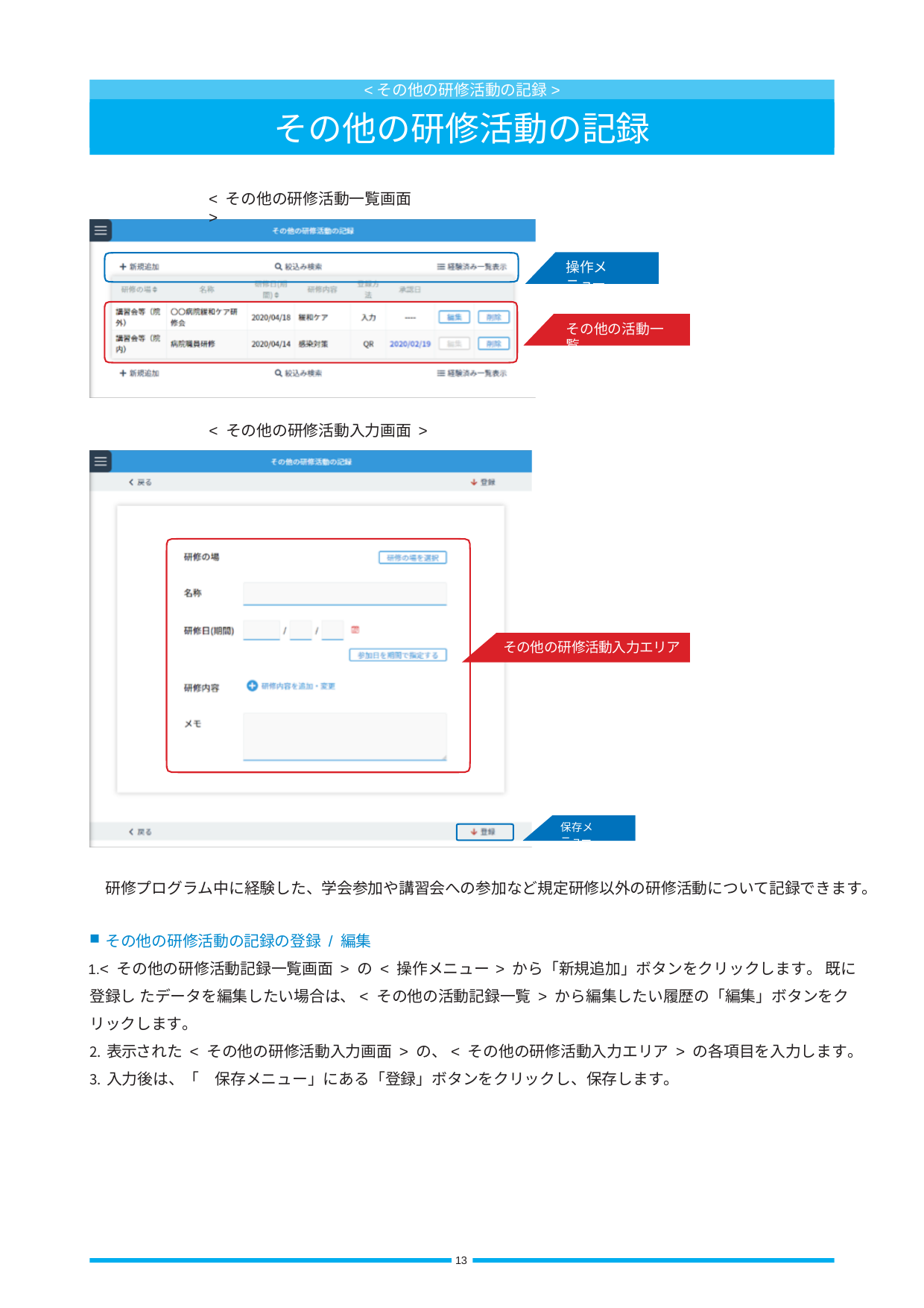

<その他の研修活動の記録>
その他の研修活動の記録
< その他の研修活動一覧画面 >

操作メニュー

その他の活動一覧
< その他の研修活動入力画面 >

その他の研修活動入力エリア

保存メニュー
研修プログラム中に経験した、学会参加や講習会への参加など規定研修以外の研修活動について記録できます。

その他の研修活動の記録の登録 / 編集
< その他の研修活動記録一覧画面 > の< 操作メニュー> から「新規追加」ボタンをクリックします。 既に登録し たデータを編集したい場合は、< その他の活動記録一覧 > から編集したい履歴の「編集」ボタンをクリックします。
表示された< その他の研修活動入力画面 > の、< その他の研修活動入力エリア > の各項目を入力します。
入力後は、「　保存メニュー」にある「登録」ボタンをクリックし、保存します。
13